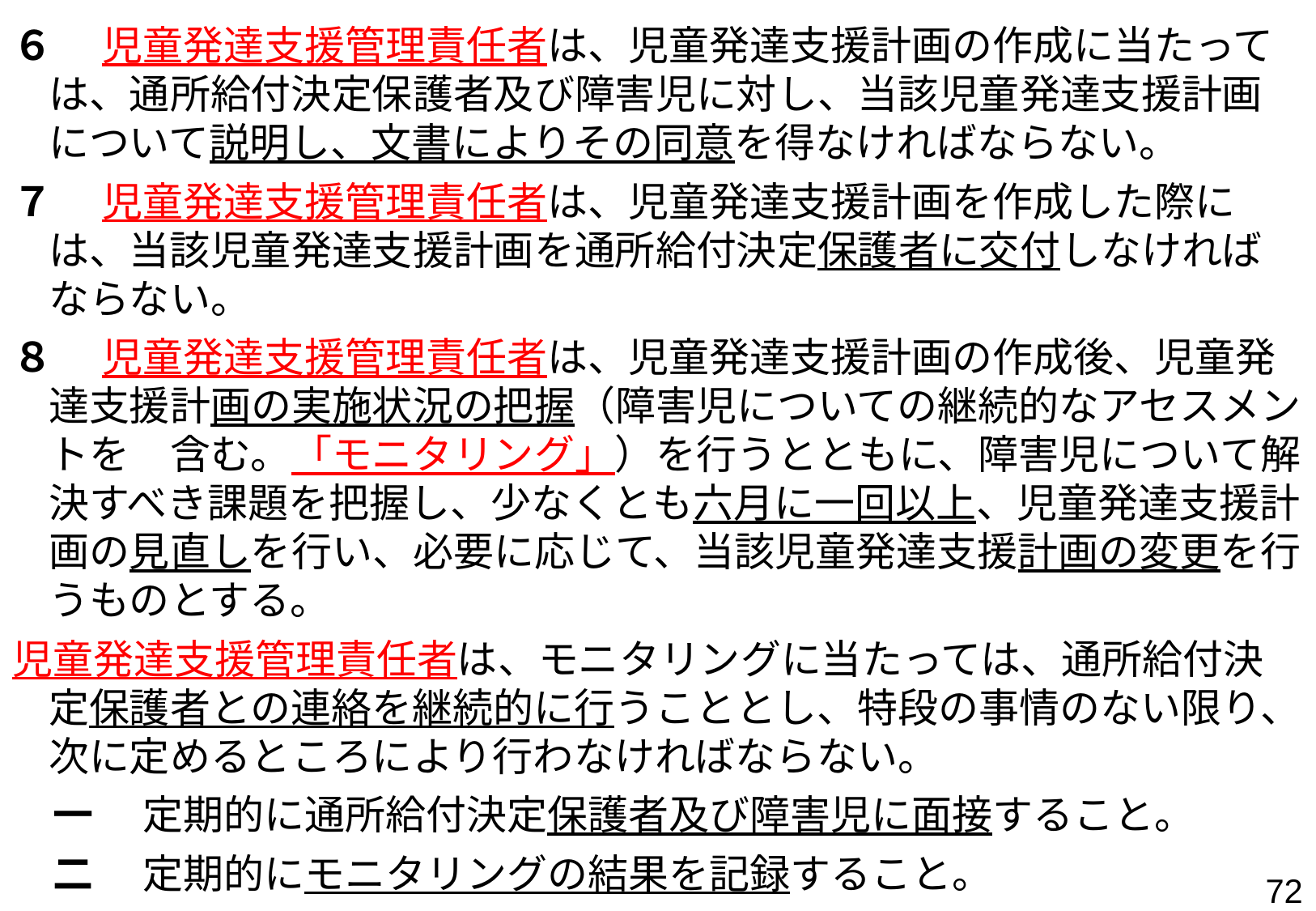

６ 　児童発達支援管理責任者は、児童発達支援計画の作成に当たっては、通所給付決定保護者及び障害児に対し、当該児童発達支援計画について説明し、文書によりその同意を得なければならない。
７ 　児童発達支援管理責任者は、児童発達支援計画を作成した際には、当該児童発達支援計画を通所給付決定保護者に交付しなければならない。
８ 　児童発達支援管理責任者は、児童発達支援計画の作成後、児童発達支援計画の実施状況の把握（障害児についての継続的なアセスメントを　含む。「モニタリング」）を行うとともに、障害児について解決すべき課題を把握し、少なくとも六月に一回以上、児童発達支援計画の見直しを行い、必要に応じて、当該児童発達支援計画の変更を行うものとする。
児童発達支援管理責任者は、モニタリングに当たっては、通所給付決定保護者との連絡を継続的に行うこととし、特段の事情のない限り、次に定めるところにより行わなければならない。
　一 　定期的に通所給付決定保護者及び障害児に面接すること。
　二 　定期的にモニタリングの結果を記録すること。
１０ 　第二項から第七項までの規定は、第八項に規定する児童発達支援　計画の変更について準用する。
72